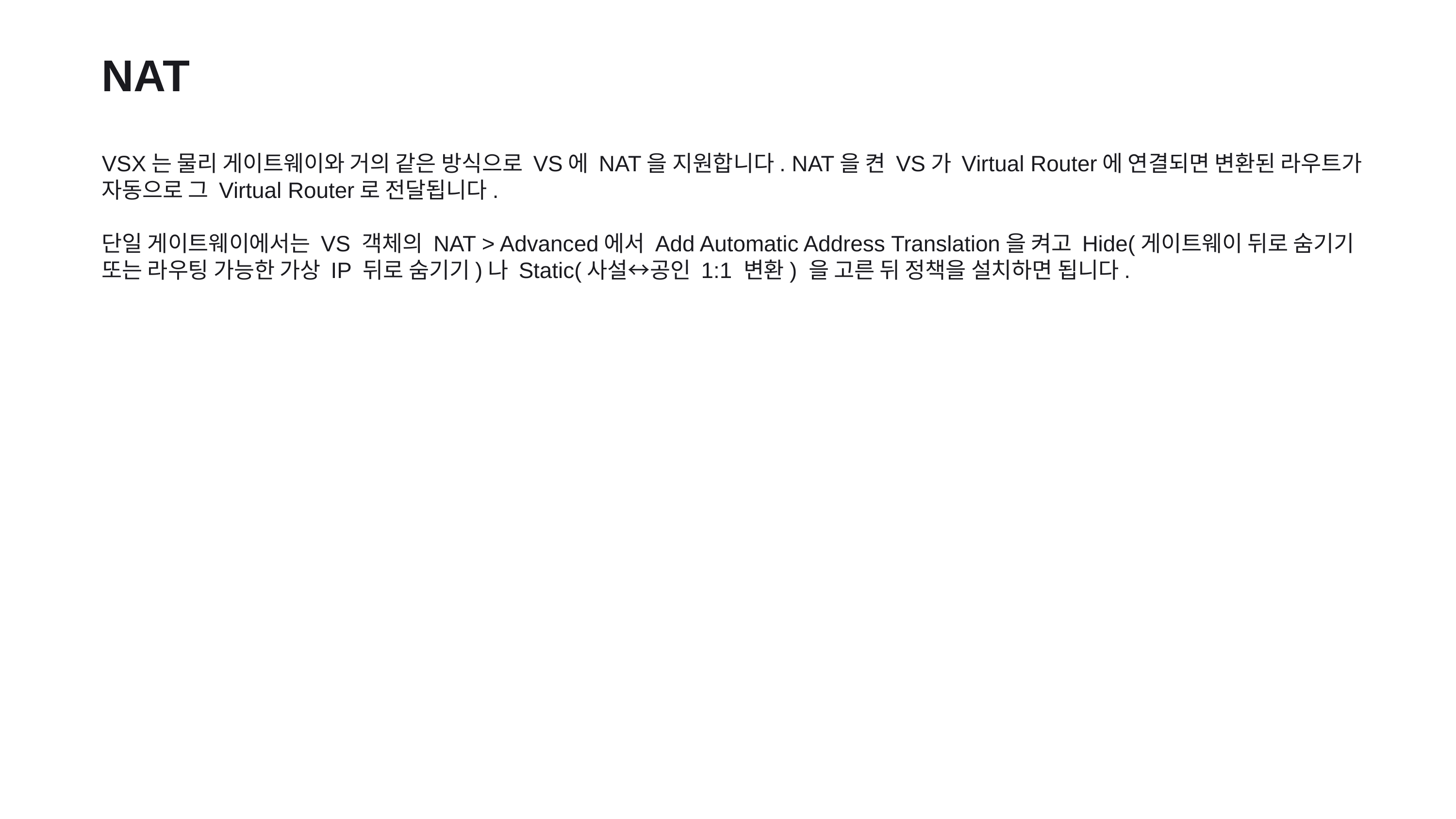

NAT
VSX는 물리 게이트웨이와 거의 같은 방식으로 VS에 NAT을 지원합니다. NAT을 켠 VS가 Virtual Router에 연결되면 변환된 라우트가 자동으로 그 Virtual Router로 전달됩니다.

단일 게이트웨이에서는 VS 객체의 NAT > Advanced에서 Add Automatic Address Translation을 켜고 Hide(게이트웨이 뒤로 숨기기 또는 라우팅 가능한 가상 IP 뒤로 숨기기)나 Static(사설↔공인 1:1 변환) 을 고른 뒤 정책을 설치하면 됩니다.